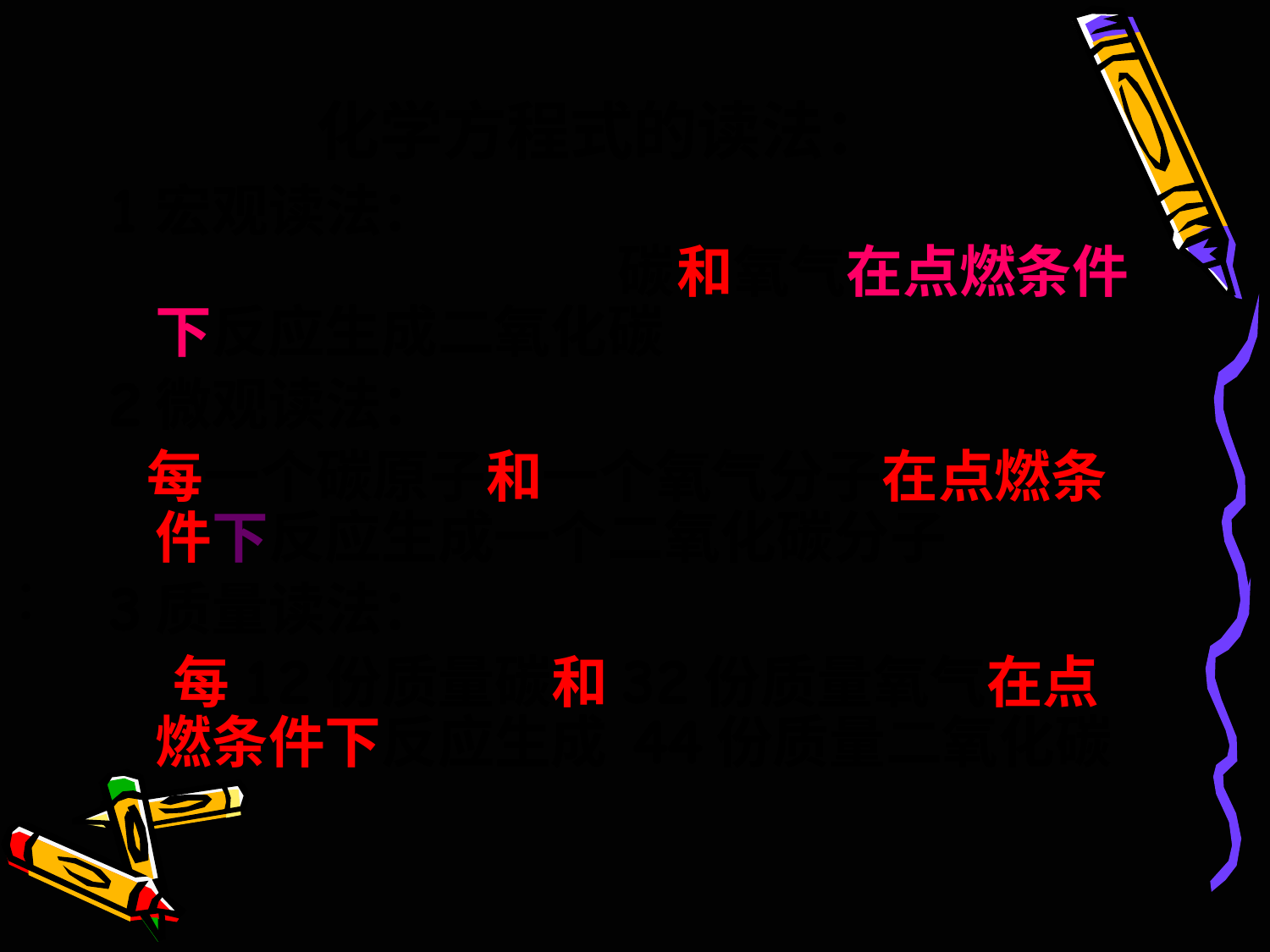

# 化学方程式的读法：
1宏观读法：                                                                                            碳和氧气在点燃条件下反应生成二氧化碳
2微观读法：
  每一个碳原子和一个氧气分子在点燃条件下反应生成一个二氧化碳分子
3质量读法：
    每12份质量碳和32份质量氧气在点燃条件下反应生成 44份质量二氧化碳

：